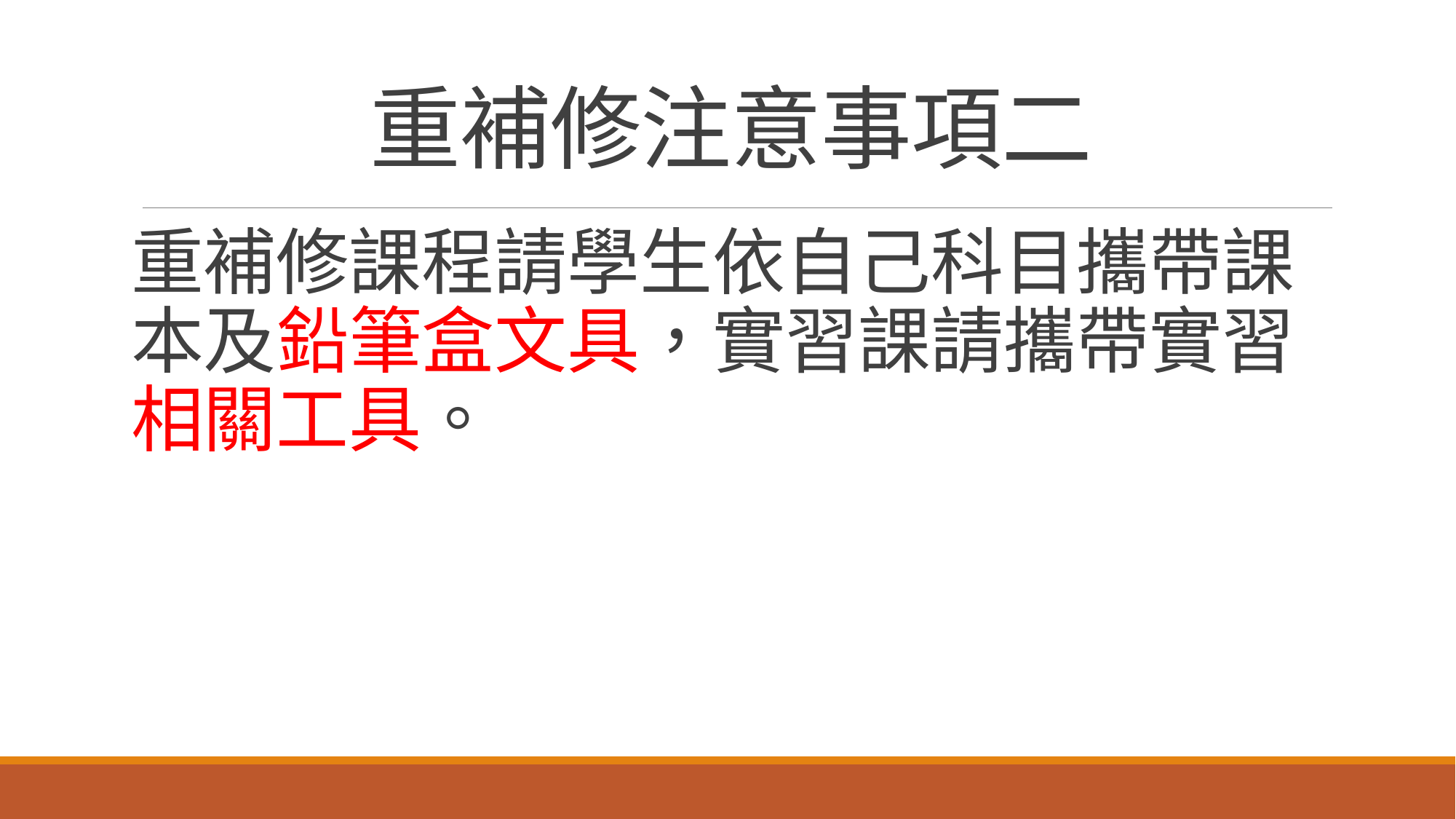

# 重補修注意事項二
重補修課程請學生依自己科目攜帶課本及鉛筆盒文具，實習課請攜帶實習相關工具。